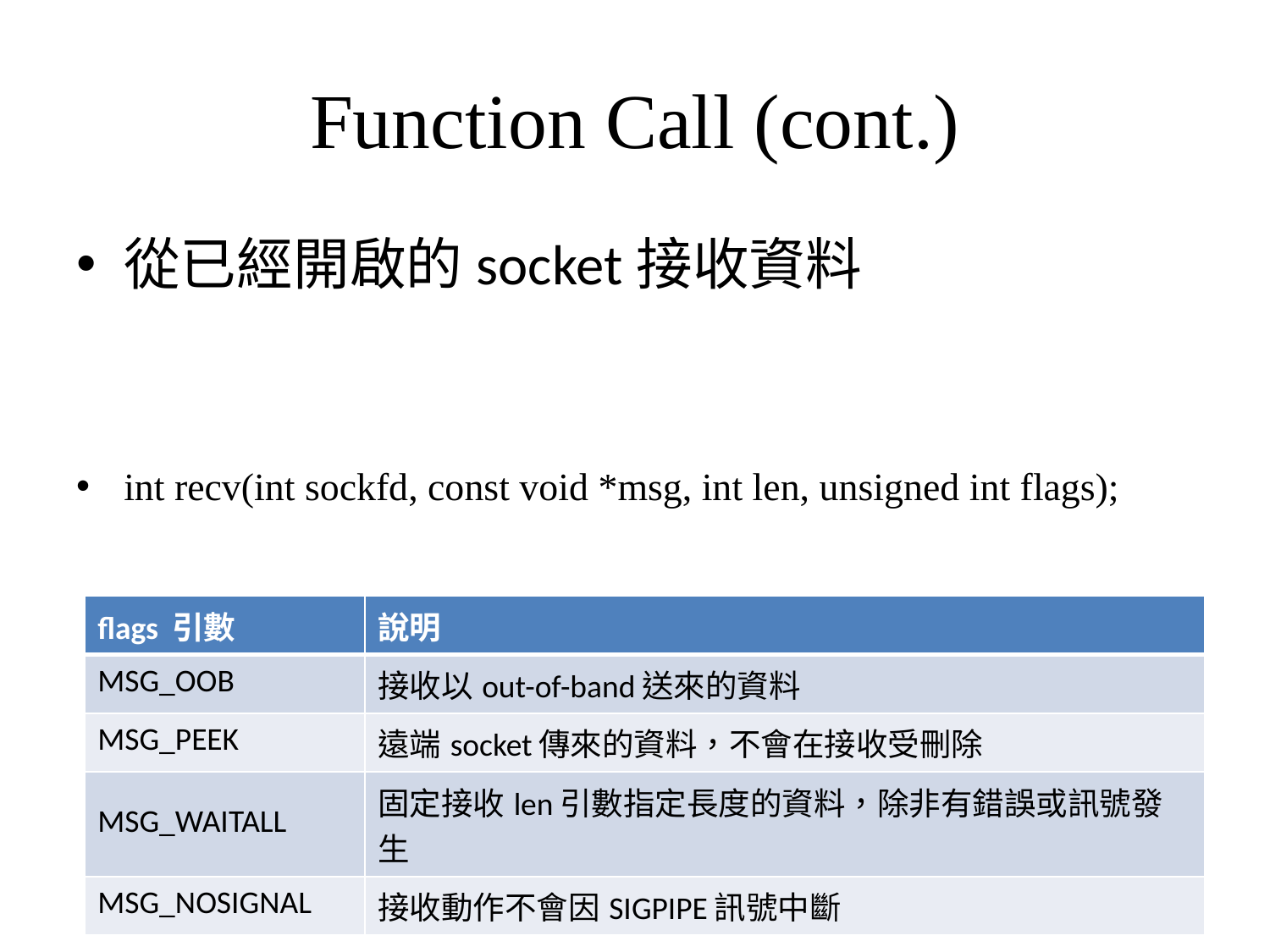

# Function Call (cont.)
從已經開啟的socket接收資料

int recv(int sockfd, const void *msg, int len, unsigned int flags);
| flags 引數 | 說明 |
| --- | --- |
| MSG\_OOB | 接收以out-of-band送來的資料 |
| MSG\_PEEK | 遠端socket傳來的資料，不會在接收受刪除 |
| MSG\_WAITALL | 固定接收len引數指定長度的資料，除非有錯誤或訊號發生 |
| MSG\_NOSIGNAL | 接收動作不會因SIGPIPE訊號中斷 |